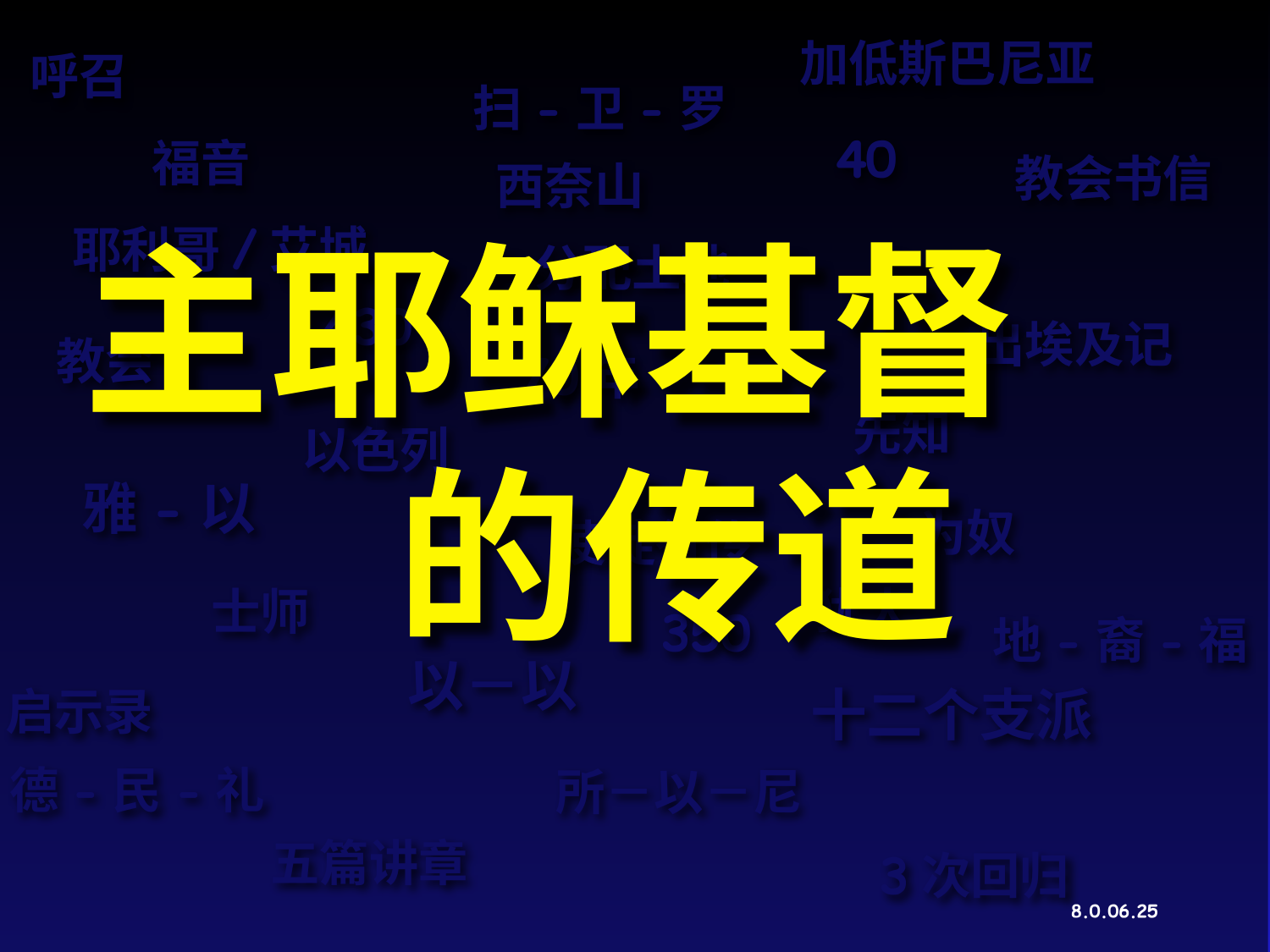

1600 years
加低斯巴尼亚
呼召

扫-卫-罗
40 authors

 “OLD”
Testament
“NEW”
Testament
40
福音

ONE THEME:

教会书信
西奈山
the glory of God
耶利哥/艾城
分配土地

  “27” Books
“39” Books
430
出埃及记

教会

70年

GOSPELS

PROPHECIES

ACTS
WRITINGS

HISTORIES
EPISTLES

LAW
REVELATION

Hebrew
Greek
先知
以色列

雅-以
Grace/
Law/
为奴
使徒行传
Promise
Fulfillment

 犹大
士师
350
地-裔-福

Telescope
Telescope
以－以
十二个支派
启示录
Eternity Past
Eternity Future
德-民-礼
所－以－尼
2 Telescopes
1 Microscope
Microscope
五篇讲章
3次回归
06-27

1600 years
加低斯巴尼亚
呼召

扫-卫-罗
40 authors

 “OLD”
Testament
“NEW”
Testament
40
福音书

ONE THEME:

教会书信
西奈山
the glory of God
耶利哥
分配土地

  “27” Books
“39” Books
430
出埃及记

教会

七十年

GOSPELS

PROPHECIES

ACTS
WRITINGS

HISTORIES
EPISTLES

LAW
REVELATION

Hebrew
Greek
先知
以色列

雅-以
Grace/
Law/
为奴
使徒行传
Promise
Fulfillment

 犹大
士师
350
地-裔-福

Telescope
Telescope
以－以
十二支派
启示录
Eternity Past
Eternity Future
德-民-礼
所－以－尼
2 Telescopes
1 Microscope
Microscope
5篇讲章
3次回归
06-27

1600 多年
40多位作者
一个主题:
上帝的荣耀

“新”约
 “旧”约

主耶稣基督       的传道

  “27” 本书
“39” 本书

福音书

先知书

使徒行传
诗歌智慧书

历史书
教会书信
律法书
启示录

希伯来文
希腊文

恩典/
成就

律法/
应许

望远镜
望远镜
永恒的过去
永恒的未来
两个望远镜
一个显微镜
显微镜
8.0.06.
25